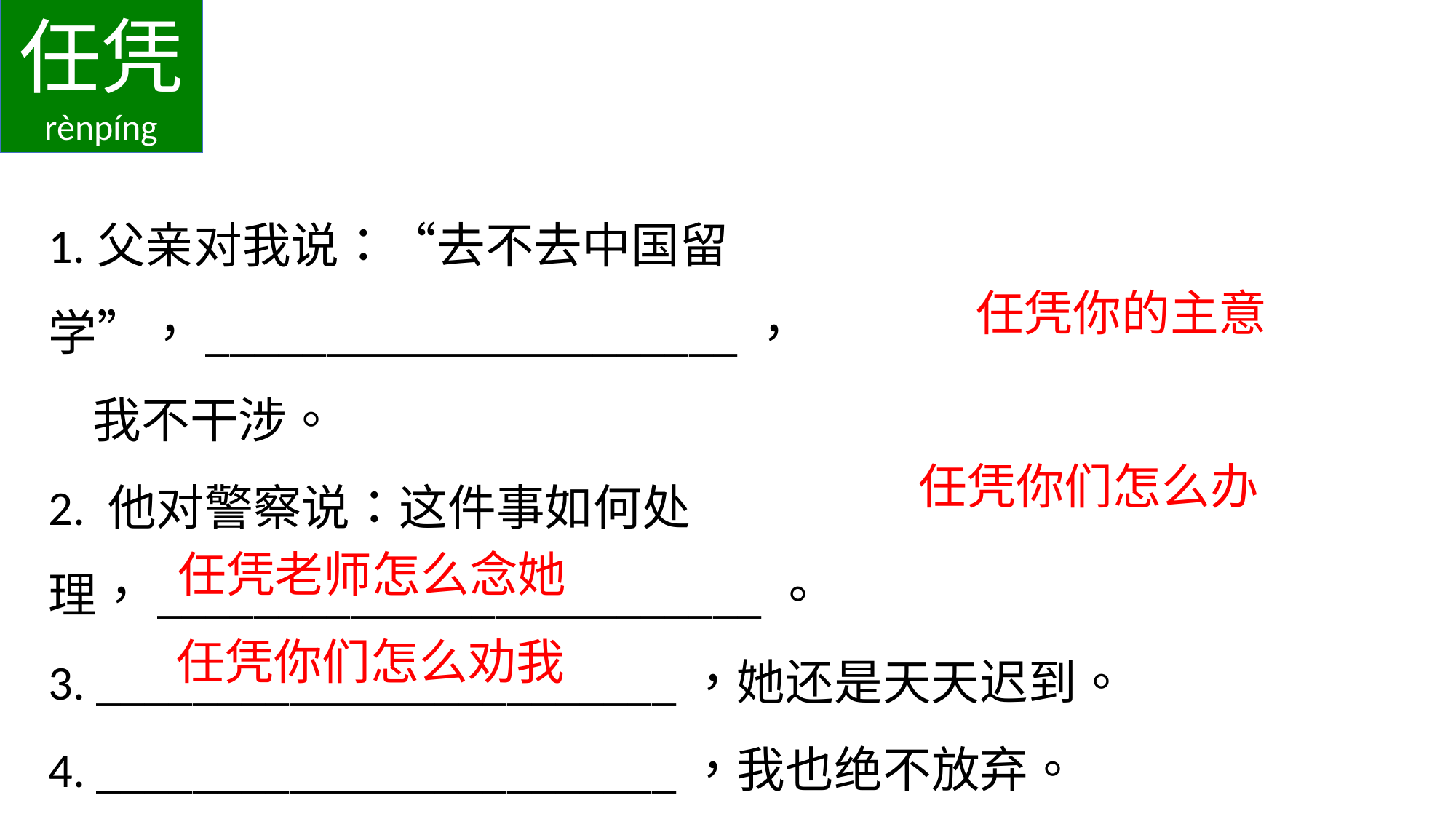

任凭
rènpíng
1.父亲对我说：“去不去中国留学”，______________________，
   我不干涉。
2. 他对警察说：这件事如何处理，_________________________。
3. ________________________，她还是天天迟到。
4. ________________________，我也绝不放弃。
任凭你的主意
任凭你们怎么办
任凭老师怎么念她
任凭你们怎么劝我